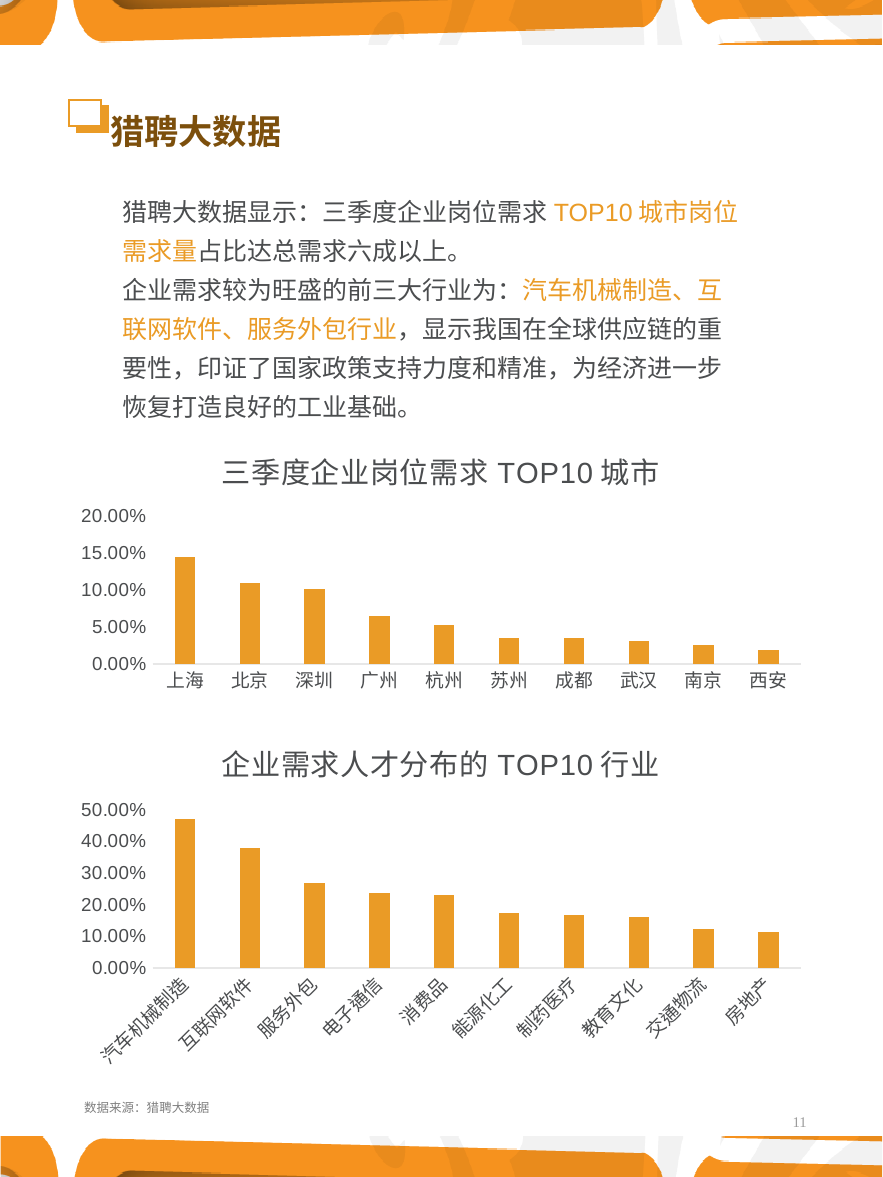

# 猎聘大数据

猎聘大数据显示：三季度企业岗位需求TOP10城市岗位需求量占比达总需求六成以上。
企业需求较为旺盛的前三大行业为：汽车机械制造、互联网软件、服务外包行业，显示我国在全球供应链的重要性，印证了国家政策支持力度和精准，为经济进一步恢复打造良好的工业基础。

### Chart: 三季度企业岗位需求TOP10城市

| Category |  |
|---|---|
| 上海 | 0.145 |
| 北京 | 0.1095 |
| 深圳 | 0.1013 |
| 广州 | 0.0654 |
| 杭州 | 0.0529 |
| 苏州 | 0.0356 |
| 成都 | 0.0348 |
| 武汉 | 0.0317 |
| 南京 | 0.0254 |
| 西安 | 0.0191 |

### Chart: 企业需求人才分布的TOP10行业

| Category |  |
|---|---|
| 汽车机械制造 | 0.4712 |
| 互联网软件 | 0.3815 |
| 服务外包 | 0.2692 |
| 电子通信 | 0.2362 |
| 消费品 | 0.2324 |
| 能源化工 | 0.1748 |
| 制药医疗 | 0.1685 |
| 教育文化 | 0.1613 |
| 交通物流 | 0.1233 |
| 房地产 | 0.1144 |
数据来源：猎聘大数据
11